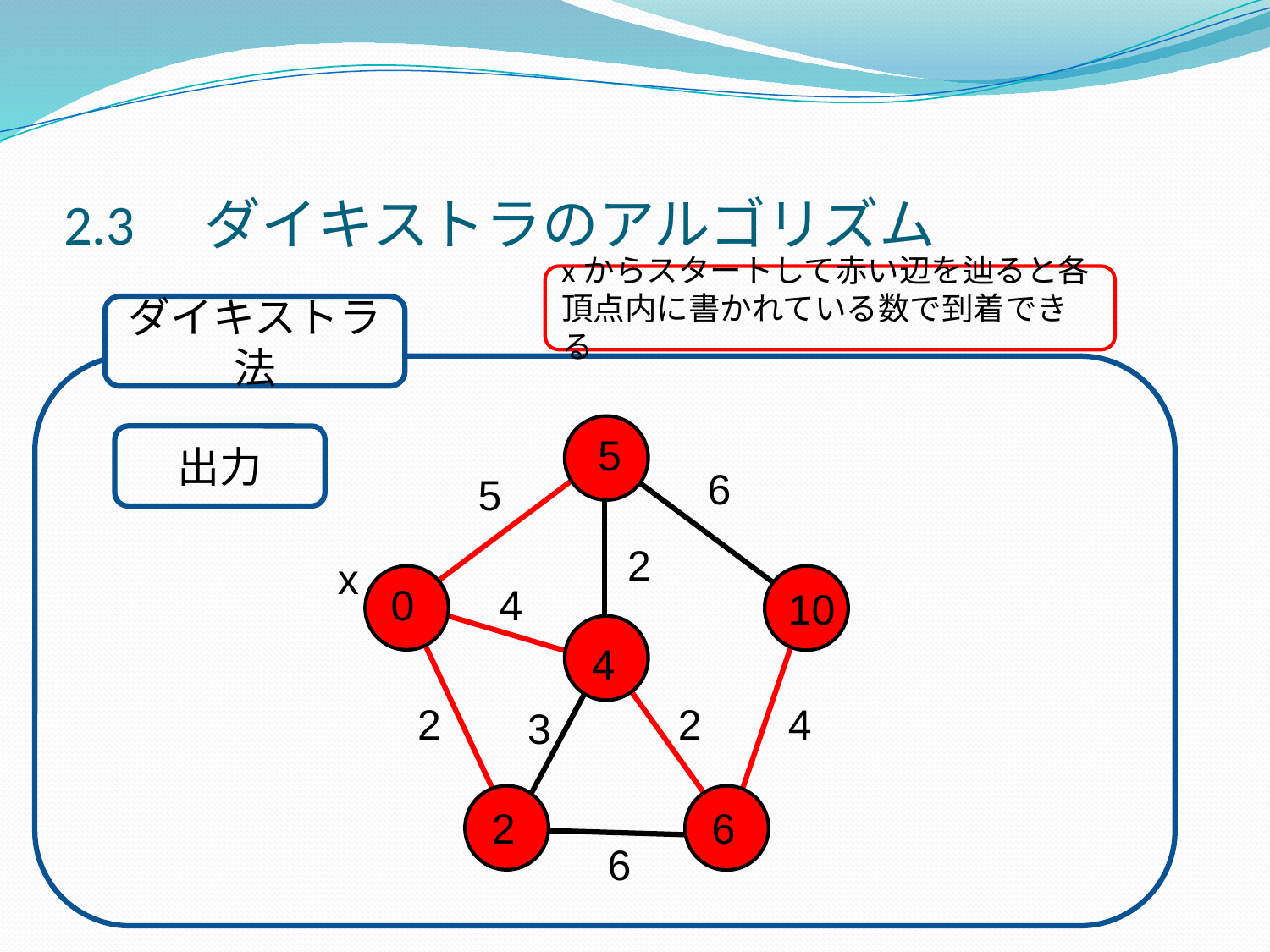

# 2.3　ダイキストラのアルゴリズム
xからスタートして赤い辺を辿ると各頂点内に書かれている数で到着できる

ダイキストラ法

5
出力
6
5
2
x

0
4
10

4
2
2
4
3

2
6
6